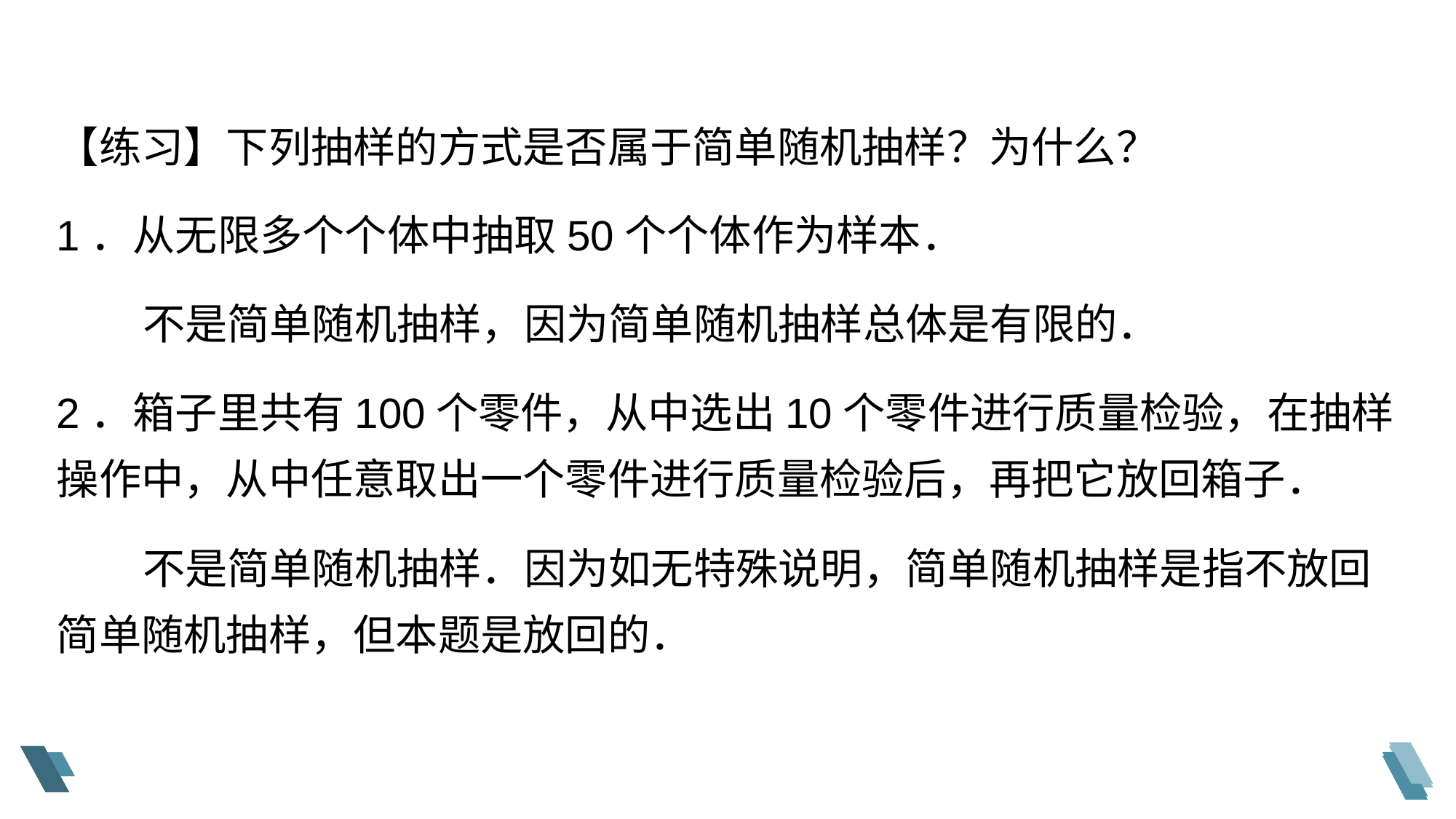

【练习】下列抽样的方式是否属于简单随机抽样？为什么？
1．从无限多个个体中抽取50个个体作为样本．
        不是简单随机抽样，因为简单随机抽样总体是有限的．
2．箱子里共有100个零件，从中选出10个零件进行质量检验，在抽样操作中，从中任意取出一个零件进行质量检验后，再把它放回箱子．
        不是简单随机抽样．因为如无特殊说明，简单随机抽样是指不放回简单随机抽样，但本题是放回的．